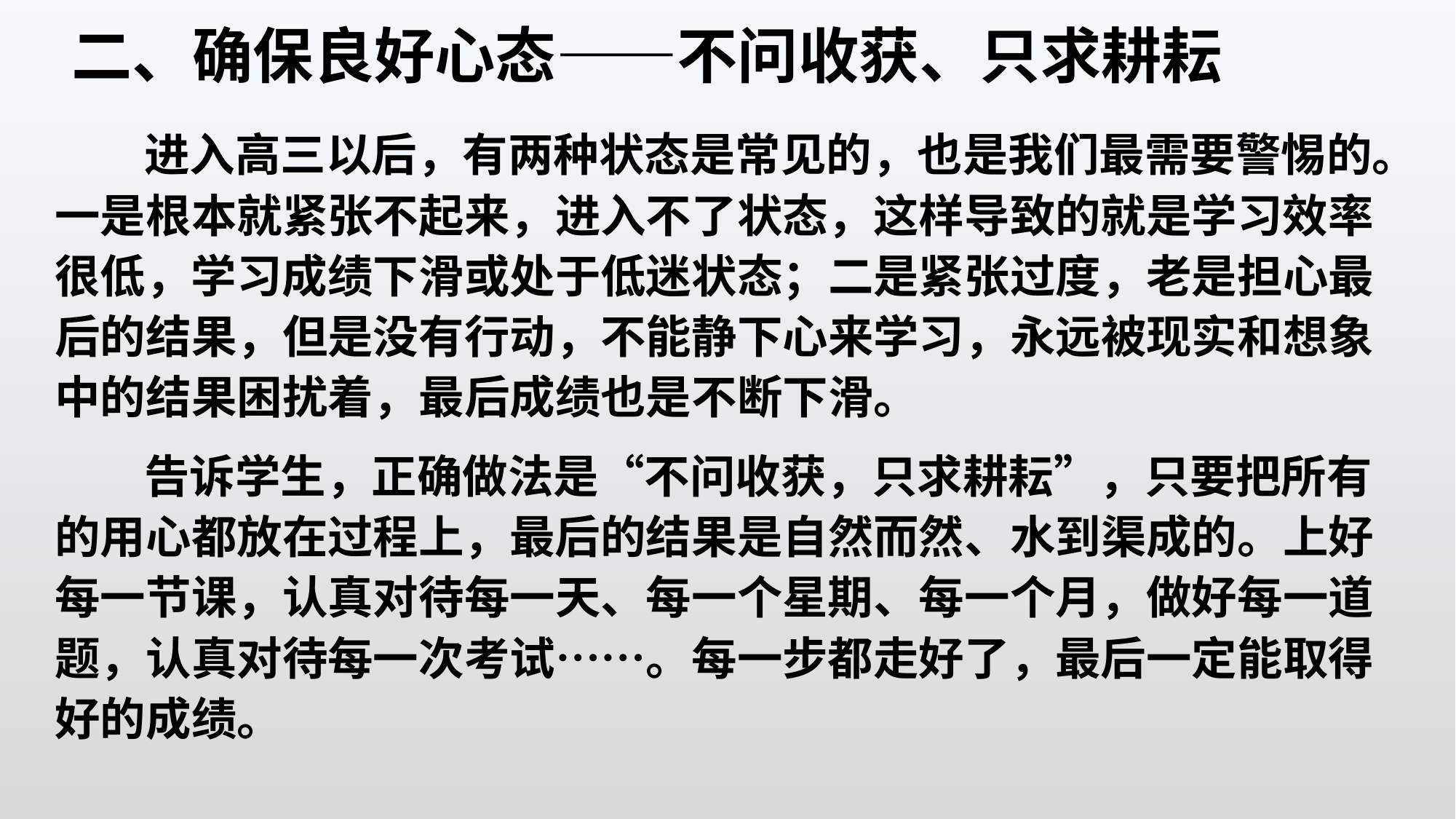

二、确保良好心态——不问收获、只求耕耘
进入高三以后，有两种状态是常见的，也是我们最需要警惕的。一是根本就紧张不起来，进入不了状态，这样导致的就是学习效率很低，学习成绩下滑或处于低迷状态；二是紧张过度，老是担心最后的结果，但是没有行动，不能静下心来学习，永远被现实和想象中的结果困扰着，最后成绩也是不断下滑。
告诉学生，正确做法是“不问收获，只求耕耘”，只要把所有的用心都放在过程上，最后的结果是自然而然、水到渠成的。上好每一节课，认真对待每一天、每一个星期、每一个月，做好每一道题，认真对待每一次考试……。每一步都走好了，最后一定能取得好的成绩。